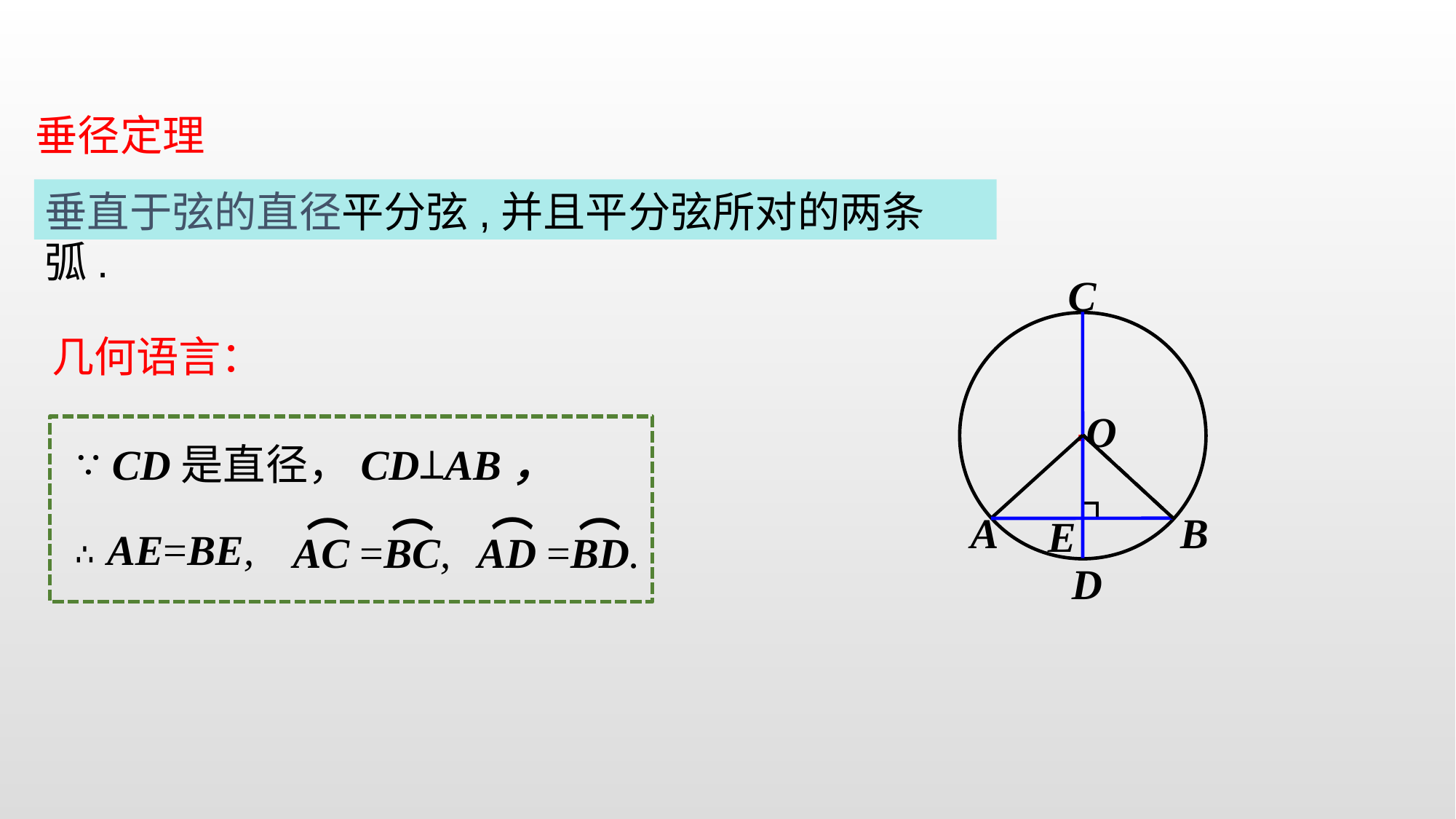

垂径定理
垂直于弦的直径平分弦,并且平分弦所对的两条弧.
C

·
O

A
B

E

D
几何语言：

∵ CD是直径，CD⊥AB，
⌒
⌒
AD =BD.
⌒
⌒
 AC =BC,
∴ AE=BE,